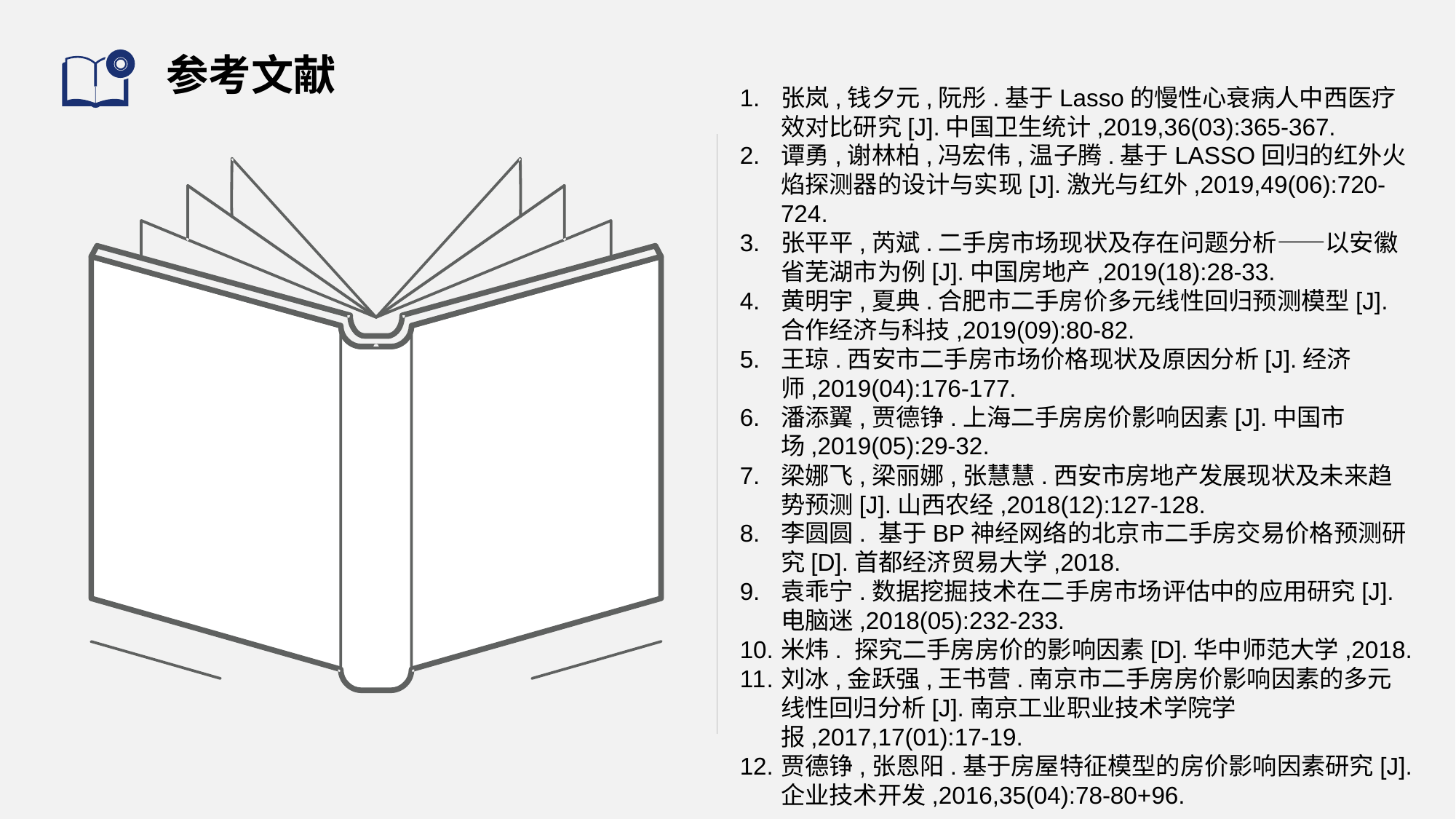

# 参考文献
张岚,钱夕元,阮彤.基于Lasso的慢性心衰病人中西医疗效对比研究[J].中国卫生统计,2019,36(03):365-367.
谭勇,谢林柏,冯宏伟,温子腾.基于LASSO回归的红外火焰探测器的设计与实现[J].激光与红外,2019,49(06):720-724.
张平平,芮斌.二手房市场现状及存在问题分析——以安徽省芜湖市为例[J].中国房地产,2019(18):28-33.
黄明宇,夏典.合肥市二手房价多元线性回归预测模型[J].合作经济与科技,2019(09):80-82.
王琼.西安市二手房市场价格现状及原因分析[J].经济师,2019(04):176-177.
潘添翼,贾德铮.上海二手房房价影响因素[J].中国市场,2019(05):29-32.
梁娜飞,梁丽娜,张慧慧.西安市房地产发展现状及未来趋势预测[J].山西农经,2018(12):127-128.
李圆圆. 基于BP神经网络的北京市二手房交易价格预测研究[D].首都经济贸易大学,2018.
袁乖宁.数据挖掘技术在二手房市场评估中的应用研究[J].电脑迷,2018(05):232-233.
米炜. 探究二手房房价的影响因素[D].华中师范大学,2018.
刘冰,金跃强,王书营.南京市二手房房价影响因素的多元线性回归分析[J].南京工业职业技术学院学报,2017,17(01):17-19.
贾德铮,张恩阳.基于房屋特征模型的房价影响因素研究[J].企业技术开发,2016,35(04):78-80+96.